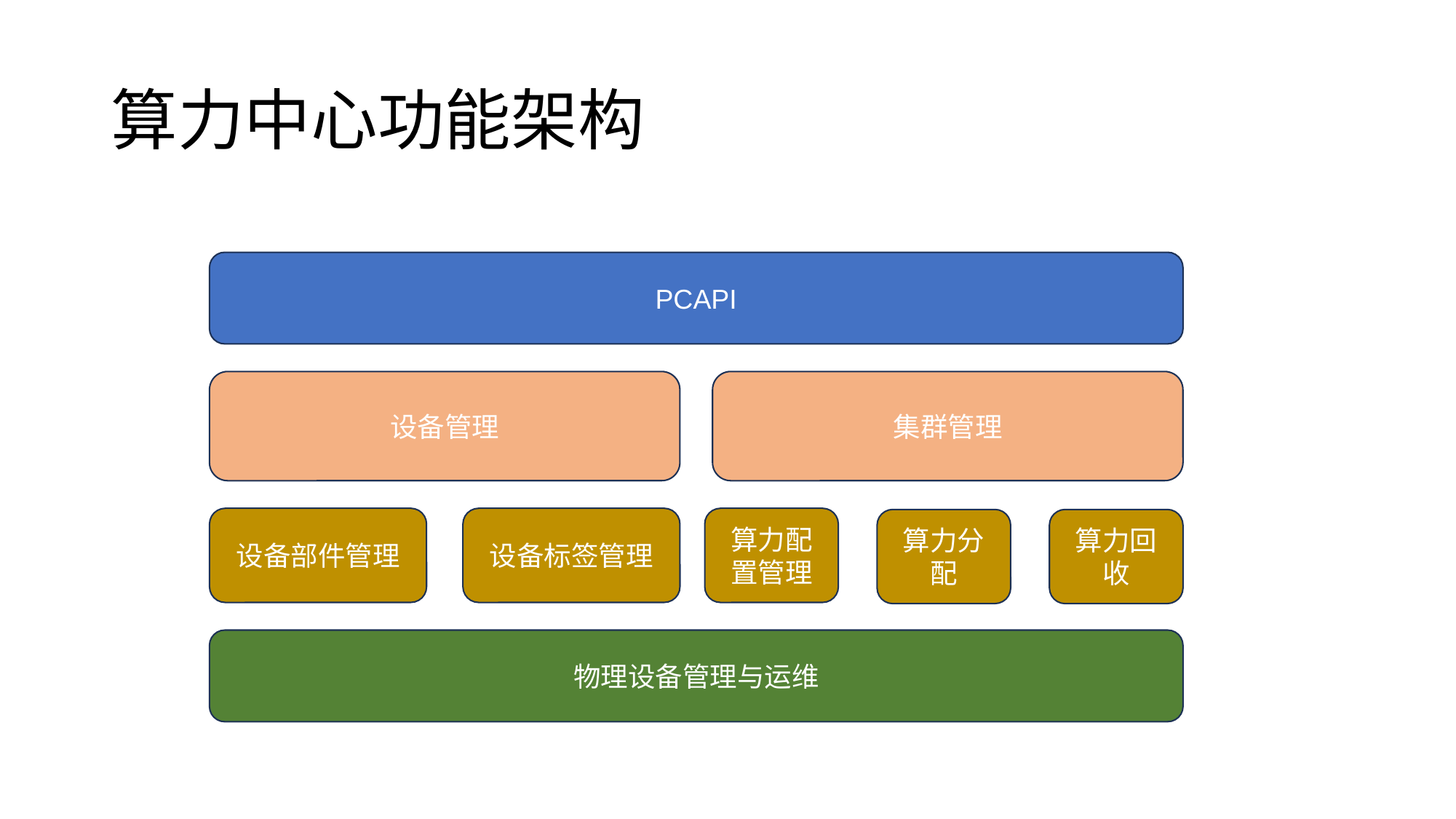

# 算力中心功能架构
PCAPI
设备管理
集群管理
设备部件管理
设备标签管理
算力配置管理
算力分配
算力回收
物理设备管理与运维